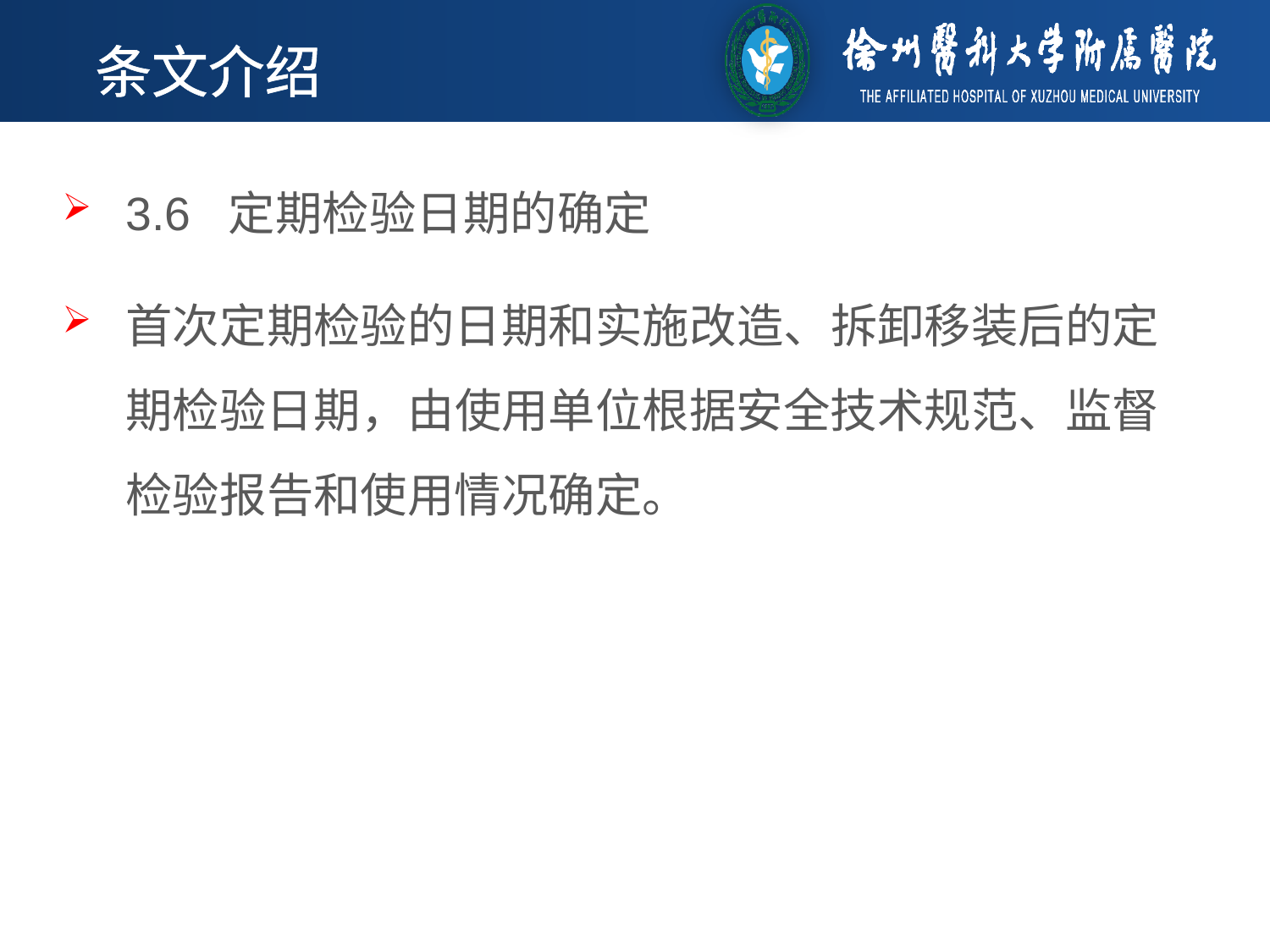

条文介绍

3.6  定期检验日期的确定
首次定期检验的日期和实施改造、拆卸移装后的定期检验日期，由使用单位根据安全技术规范、监督检验报告和使用情况确定。